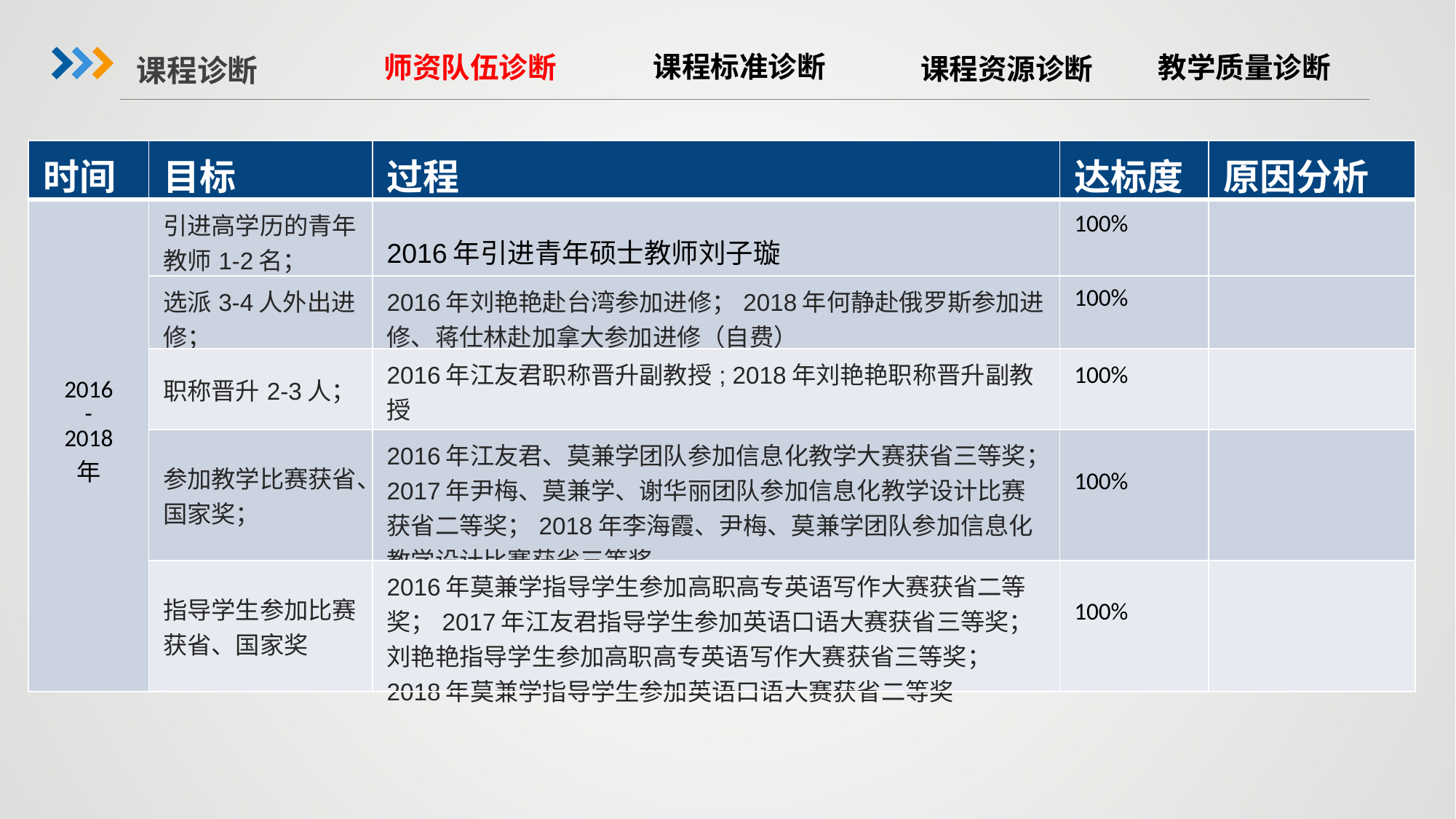

课程诊断
课程标准诊断
师资队伍诊断
课程资源诊断
教学质量诊断
| 时间 | 目标 | 过程 | 达标度 | 原因分析 |
| --- | --- | --- | --- | --- |
| 2016 - 2018 年 | 引进高学历的青年教师1-2名； | 2016年引进青年硕士教师刘子璇 | 100% |  |
|  | 选派3-4人外出进修； | 2016年刘艳艳赴台湾参加进修；2018年何静赴俄罗斯参加进修、蒋仕林赴加拿大参加进修（自费） | 100% |  |
|  | 职称晋升2-3人； | 2016年江友君职称晋升副教授; 2018年刘艳艳职称晋升副教授 | 100% |  |
|  | 参加教学比赛获省、国家奖； | 2016年江友君、莫兼学团队参加信息化教学大赛获省三等奖；2017年尹梅、莫兼学、谢华丽团队参加信息化教学设计比赛获省二等奖；2018年李海霞、尹梅、莫兼学团队参加信息化教学设计比赛获省三等奖 | 100% |  |
|  | 指导学生参加比赛获省、国家奖 | 2016年莫兼学指导学生参加高职高专英语写作大赛获省二等奖；2017年江友君指导学生参加英语口语大赛获省三等奖；刘艳艳指导学生参加高职高专英语写作大赛获省三等奖； 2018年莫兼学指导学生参加英语口语大赛获省二等奖 | 100% |  |